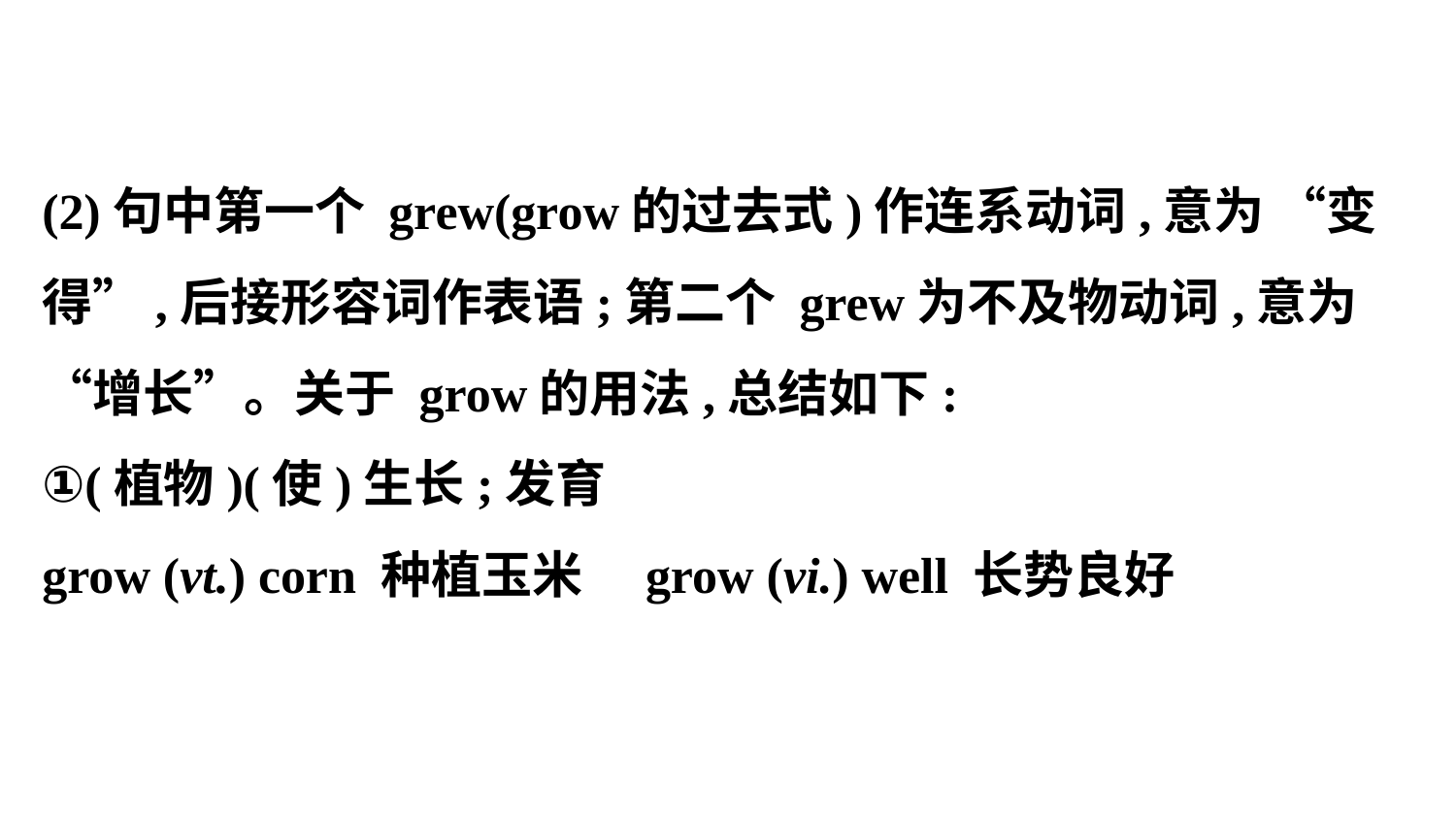

(2)句中第一个 grew(grow的过去式)作连系动词,意为 “变得”,后接形容词作表语;第二个 grew为不及物动词,意为 “增长”。关于 grow的用法,总结如下:
①(植物)(使)生长;发育
grow (vt.) corn 种植玉米　grow (vi.) well 长势良好